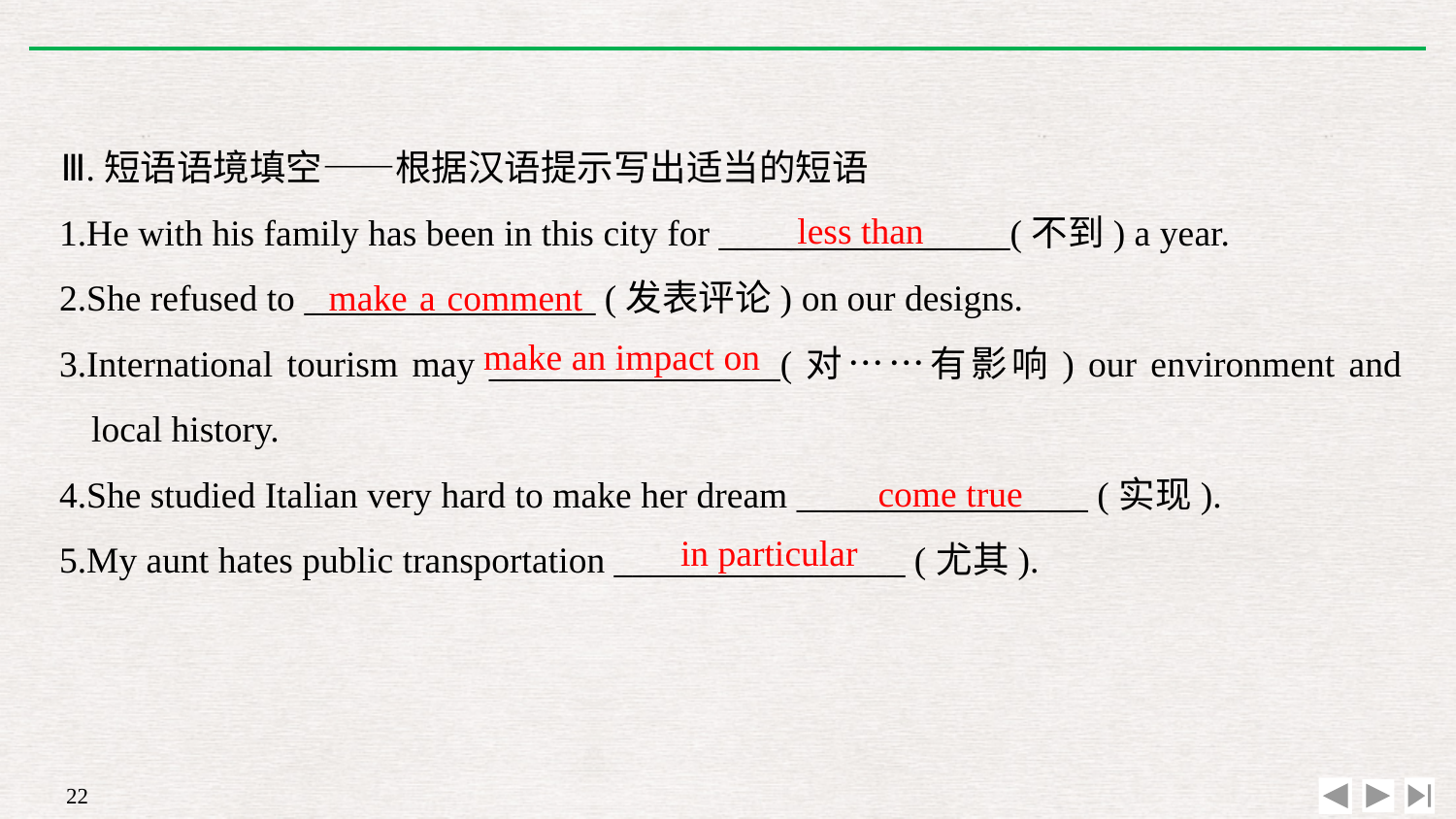

Ⅲ.短语语境填空——根据汉语提示写出适当的短语
less than
1.He with his family has been in this city for ________________(不到) a year.
2.She refused to ________________ (发表评论) on our designs.
3.International tourism may ________________(对……有影响) our environment and local history.
4.She studied Italian very hard to make her dream ________________ (实现).
5.My aunt hates public transportation ________________ (尤其).
make a comment
make an impact on
come true
in particular